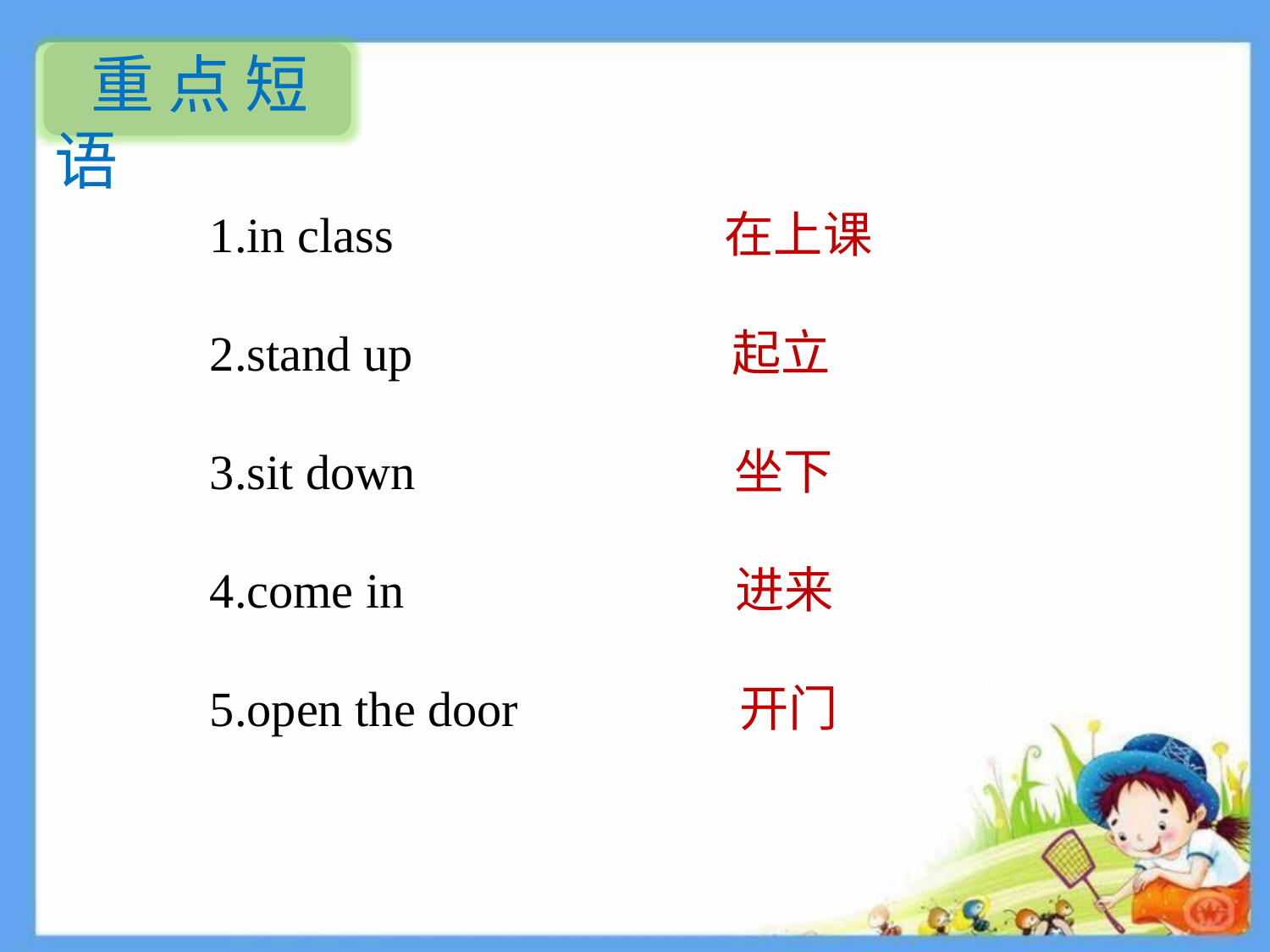

重点短语

1.in class                          在上课
2.stand up                         起立
3.sit down                         坐下
4.come in                          进来
5.open the door                 开门